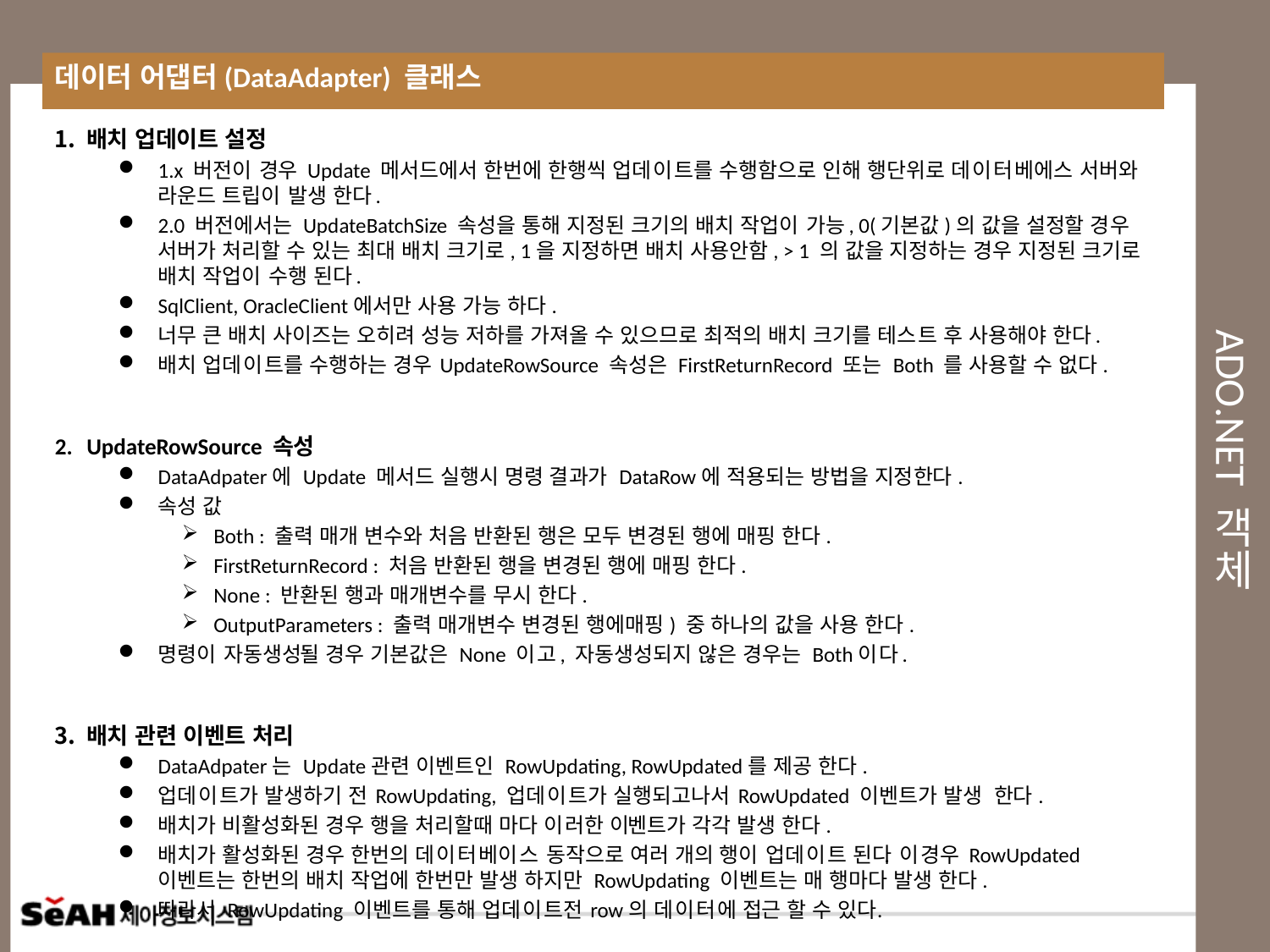

데이터 어댑터(DataAdapter) 클래스
# Ado.net 객체
배치 업데이트 설정
1.x 버전이 경우 Update 메서드에서 한번에 한행씩 업데이트를 수행함으로 인해 행단위로 데이터베에스 서버와 라운드 트립이 발생 한다.
2.0 버전에서는 UpdateBatchSize 속성을 통해 지정된 크기의 배치 작업이 가능, 0(기본값)의 값을 설정할 경우 서버가 처리할 수 있는 최대 배치 크기로, 1을 지정하면 배치 사용안함, > 1 의 값을 지정하는 경우 지정된 크기로 배치 작업이 수행 된다.
SqlClient, OracleClient에서만 사용 가능 하다.
너무 큰 배치 사이즈는 오히려 성능 저하를 가져올 수 있으므로 최적의 배치 크기를 테스트 후 사용해야 한다.
배치 업데이트를 수행하는 경우 UpdateRowSource 속성은 FirstReturnRecord 또는 Both 를 사용할 수 없다.

UpdateRowSource 속성
DataAdpater에 Update 메서드 실행시 명령 결과가 DataRow에 적용되는 방법을 지정한다.
속성 값
Both : 출력 매개 변수와 처음 반환된 행은 모두 변경된 행에 매핑 한다.
FirstReturnRecord : 처음 반환된 행을 변경된 행에 매핑 한다.
None : 반환된 행과 매개변수를 무시 한다.
OutputParameters : 출력 매개변수 변경된 행에매핑) 중 하나의 값을 사용 한다.
명령이 자동생성될 경우 기본값은 None 이고, 자동생성되지 않은 경우는 Both이다.

배치 관련 이벤트 처리
DataAdpater는 Update관련 이벤트인 RowUpdating, RowUpdated를 제공 한다.
업데이트가 발생하기 전 RowUpdating, 업데이트가 실행되고나서 RowUpdated 이벤트가 발생  한다.
배치가 비활성화된 경우 행을 처리할때 마다 이러한 이벤트가 각각 발생 한다.
배치가 활성화된 경우 한번의 데이터베이스 동작으로 여러 개의 행이 업데이트 된다. 이경우 RowUpdated 이벤트는 한번의 배치 작업에 한번만 발생 하지만 RowUpdating 이벤트는 매 행마다 발생 한다.
따라서 RowUpdating 이벤트를 통해 업데이트전 row의 데이터에 접근 할 수 있다.